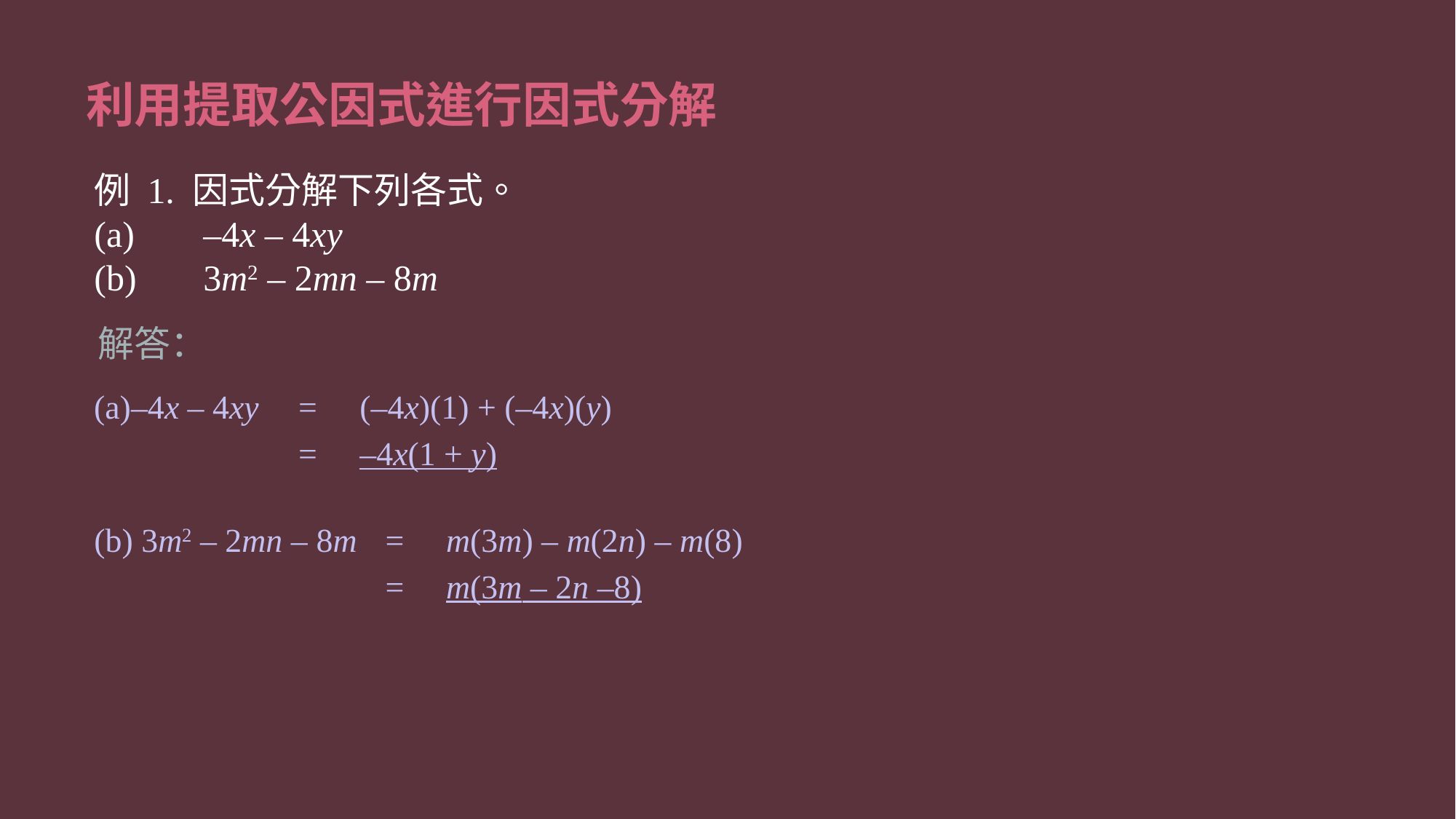

# 利用提取公因式進行因式分解
例 1. 因式分解下列各式。
(a)	–4x – 4xy
(b)	3m2 – 2mn – 8m
解答：
(a)	–4x – 4xy 	=	 (–4x)(1) + (–4x)(y)
		=	 –4x(1 + y)
(b)	 3m2 – 2mn – 8m 	=	 m(3m) – m(2n) – m(8)
		=	 m(3m – 2n –8)